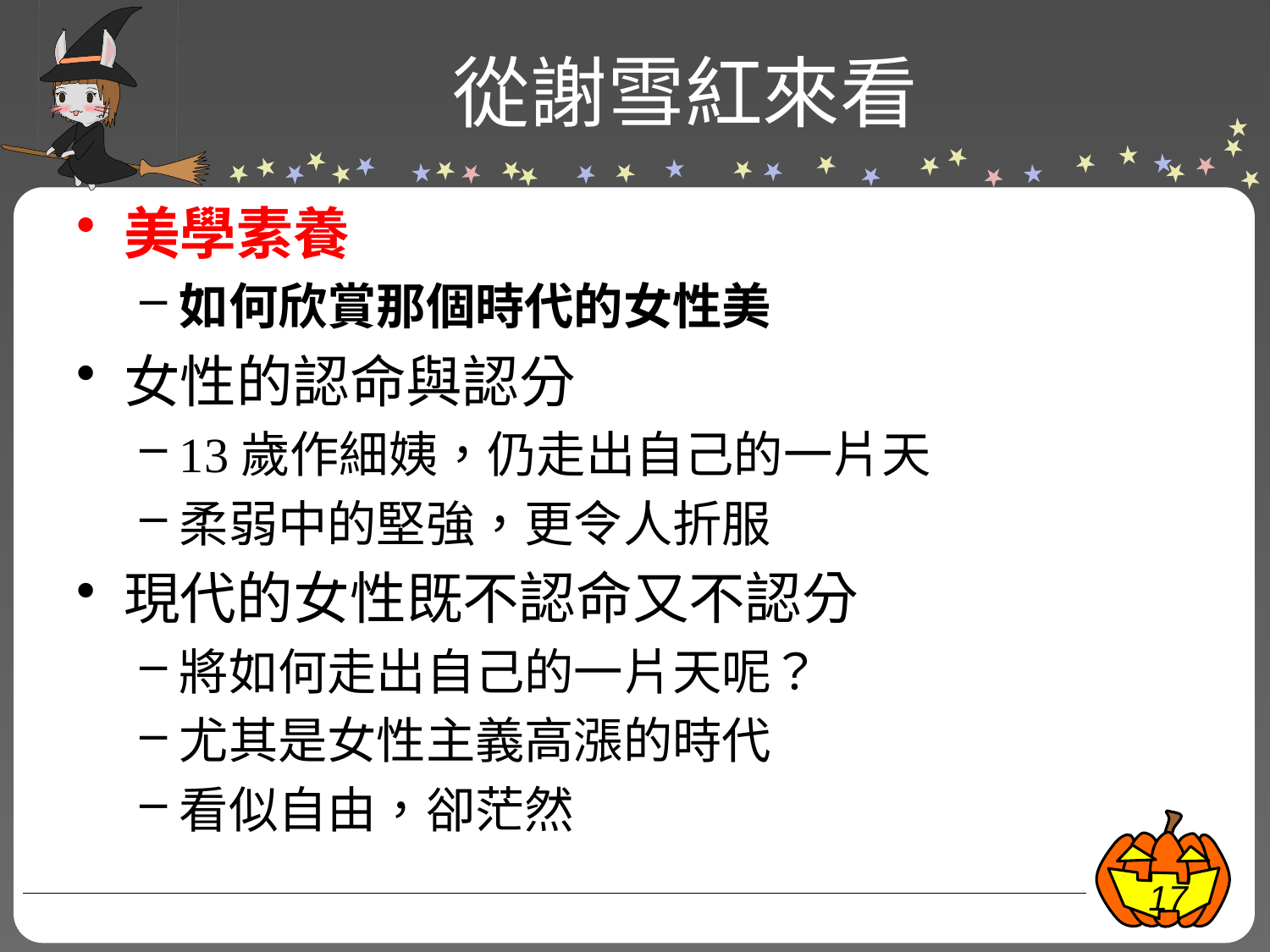

# 從謝雪紅來看
美學素養
如何欣賞那個時代的女性美
女性的認命與認分
13歲作細姨，仍走出自己的一片天
柔弱中的堅強，更令人折服
現代的女性既不認命又不認分
將如何走出自己的一片天呢？
尤其是女性主義高漲的時代
看似自由，卻茫然
17